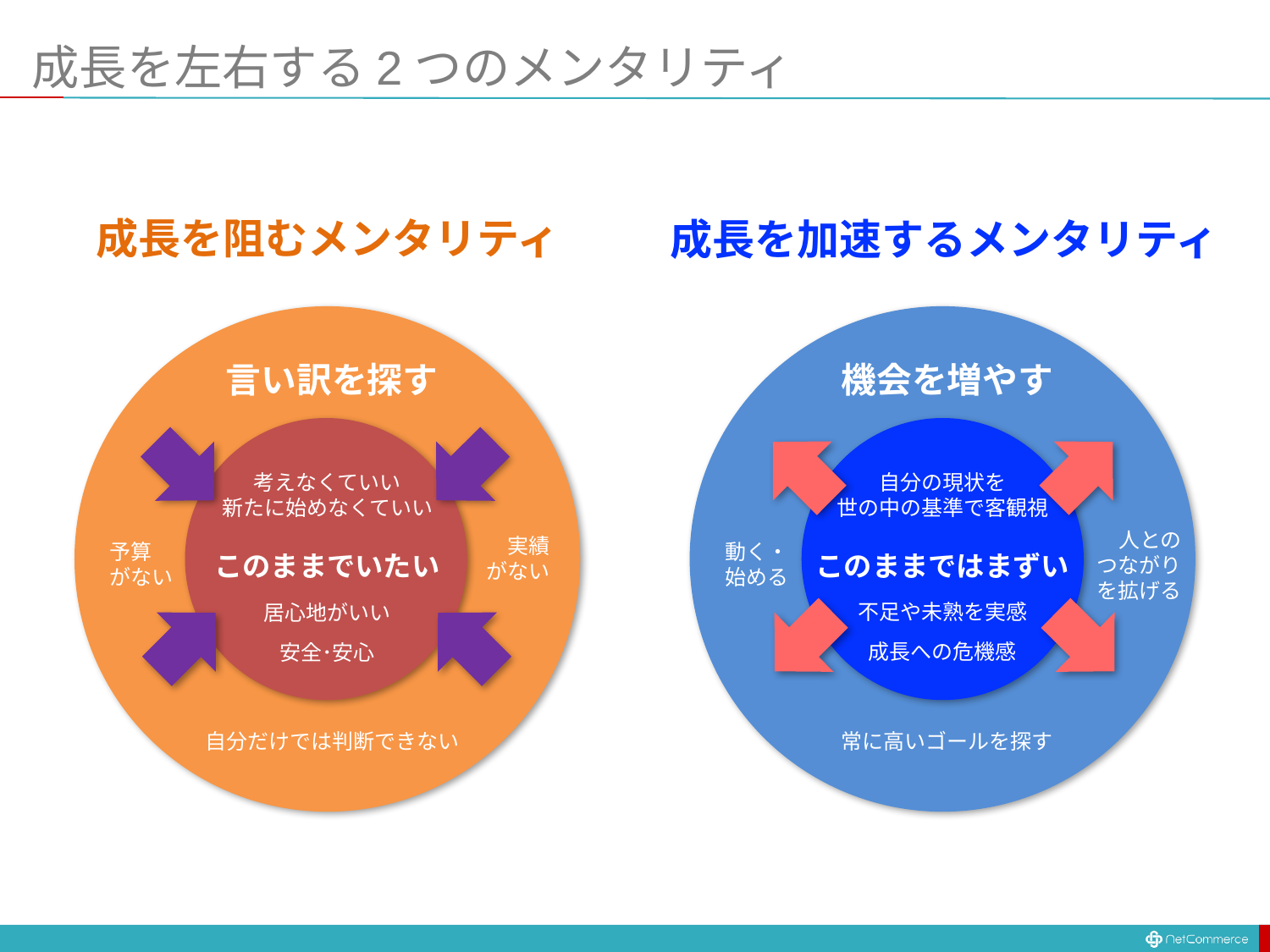

# 成長を左右する2つのメンタリティ
成長を阻むメンタリティ
成長を加速するメンタリティ

機会を増やす

自分の現状を
世の中の基準で客観視
人との
つながり
を拡げる
動く・
始める
このままではまずい
不足や未熟を実感
成長への危機感
常に高いゴールを探す

言い訳を探す

考えなくていい
新たに始めなくていい
実績
がない
予算
がない
このままでいたい
居心地がいい
安全･安心
自分だけでは判断できない